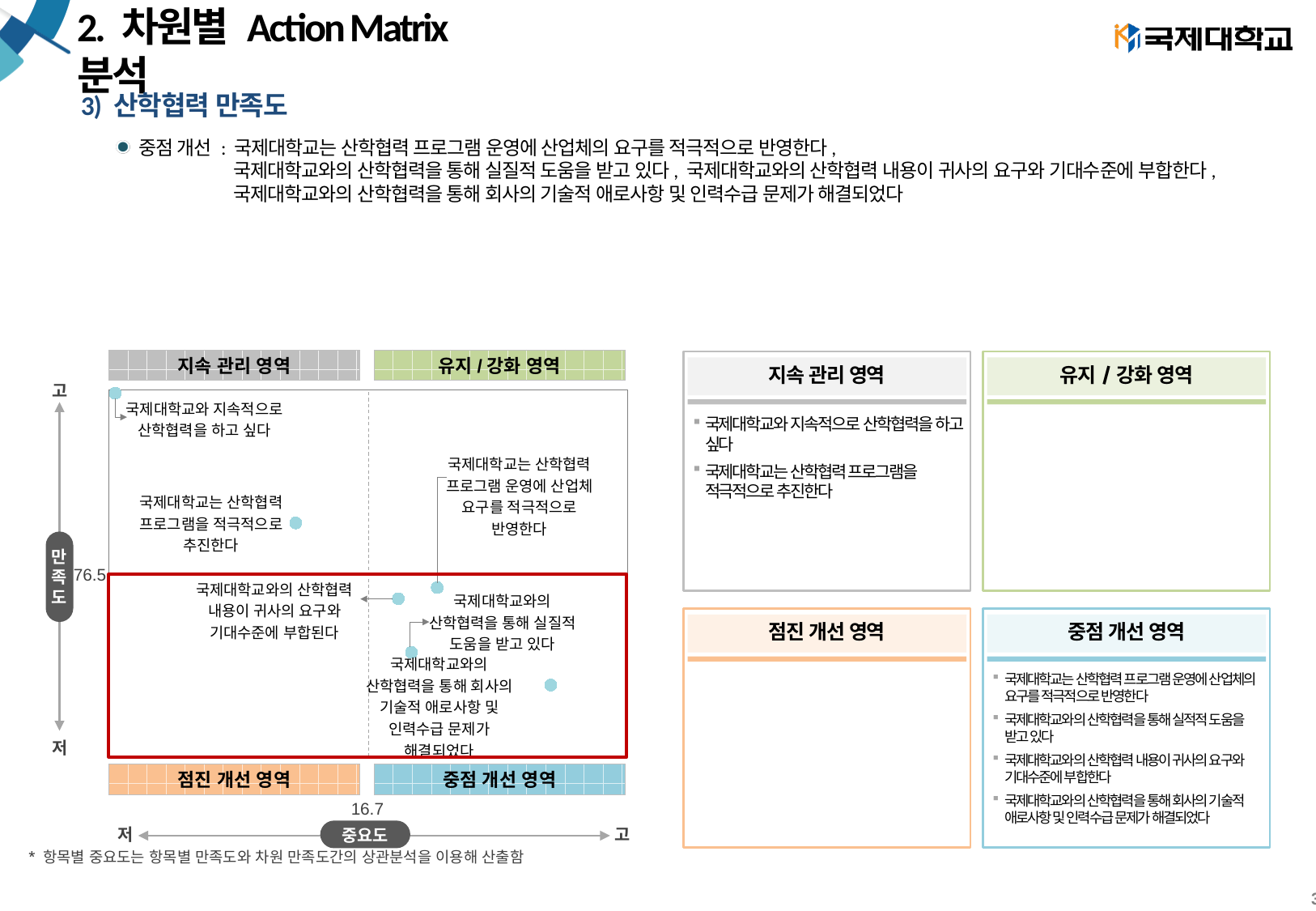

# 2. 차원별 Action Matrix 분석
3) 산학협력 만족도
중점 개선 : 국제대학교는 산학협력 프로그램 운영에 산업체의 요구를 적극적으로 반영한다,
                         국제대학교와의 산학협력을 통해 실질적 도움을 받고 있다, 국제대학교와의 산학협력 내용이 귀사의 요구와 기대수준에 부합한다,
                         국제대학교와의 산학협력을 통해 회사의 기술적 애로사항 및 인력수급 문제가 해결되었다

### Chart

| Category | Y축 |
|---|---|
지속 관리 영역
유지/강화 영역

지속 관리 영역

유지/강화 영역

고
만
족
도
저

국제대학교와 지속적으로 산학협력을 하고 싶다
국제대학교는 산학협력 프로그램을 적극적으로 추진한다

76.5

점진 개선 영역

중점 개선 영역

국제대학교는 산학협력 프로그램 운영에 산업체의 요구를 적극적으로 반영한다
국제대학교와의 산학협력을 통해 실적적 도움을 받고 있다
국제대학교와의 산학협력 내용이 귀사의 요구와 기대수준에 부합한다
국제대학교와의 산학협력을 통해 회사의 기술적 애로사항 및 인력수급 문제가 해결되었다
점진 개선 영역
중점 개선 영역
16.7
중요도
저
고
* 항목별 중요도는 항목별 만족도와 차원 만족도간의 상관분석을 이용해 산출함